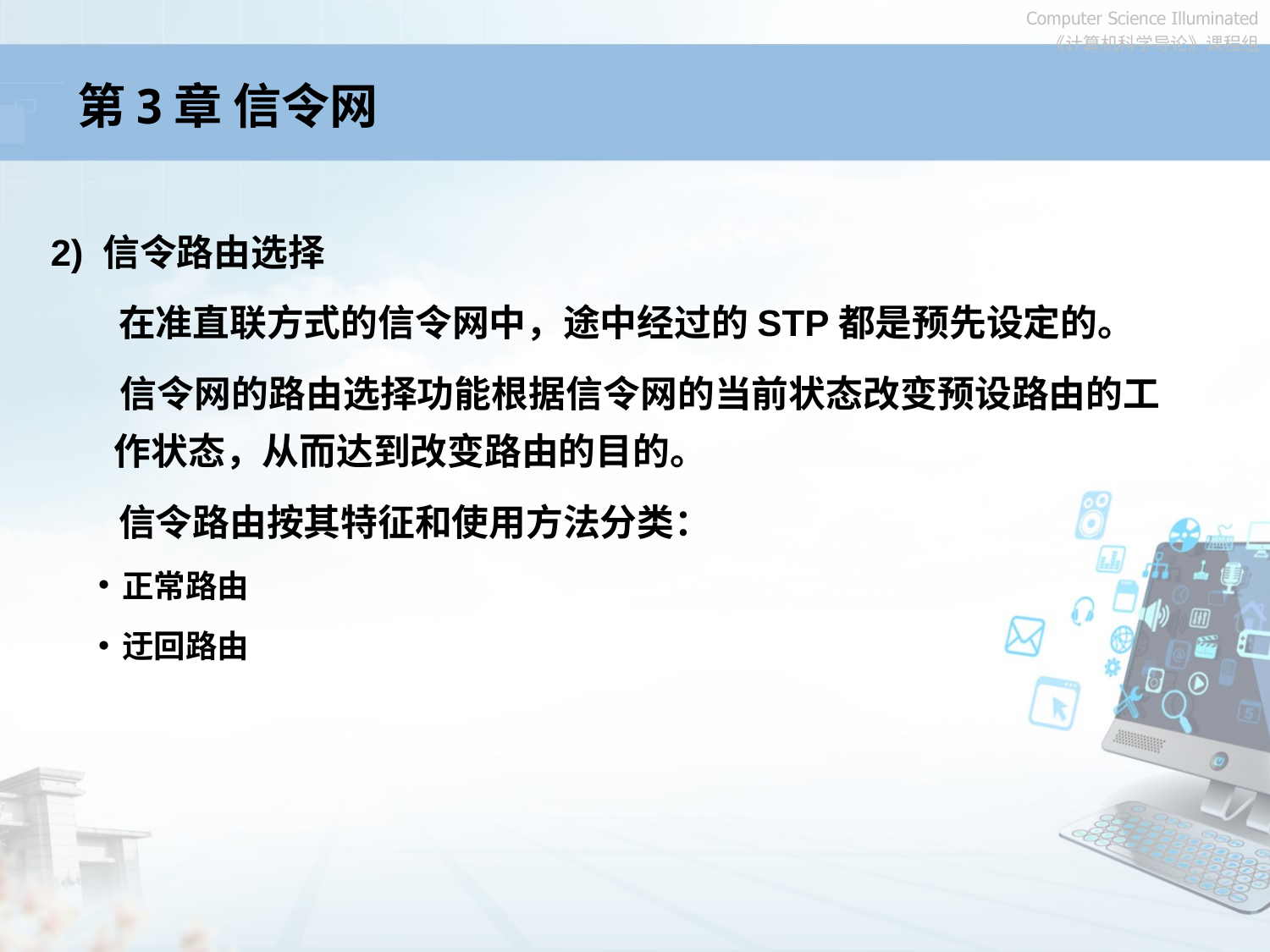

# 第3章 信令网
2) 信令路由选择
       在准直联方式的信令网中，途中经过的STP都是预先设定的。
       信令网的路由选择功能根据信令网的当前状态改变预设路由的工作状态，从而达到改变路由的目的。
       信令路由按其特征和使用方法分类：
正常路由
迂回路由